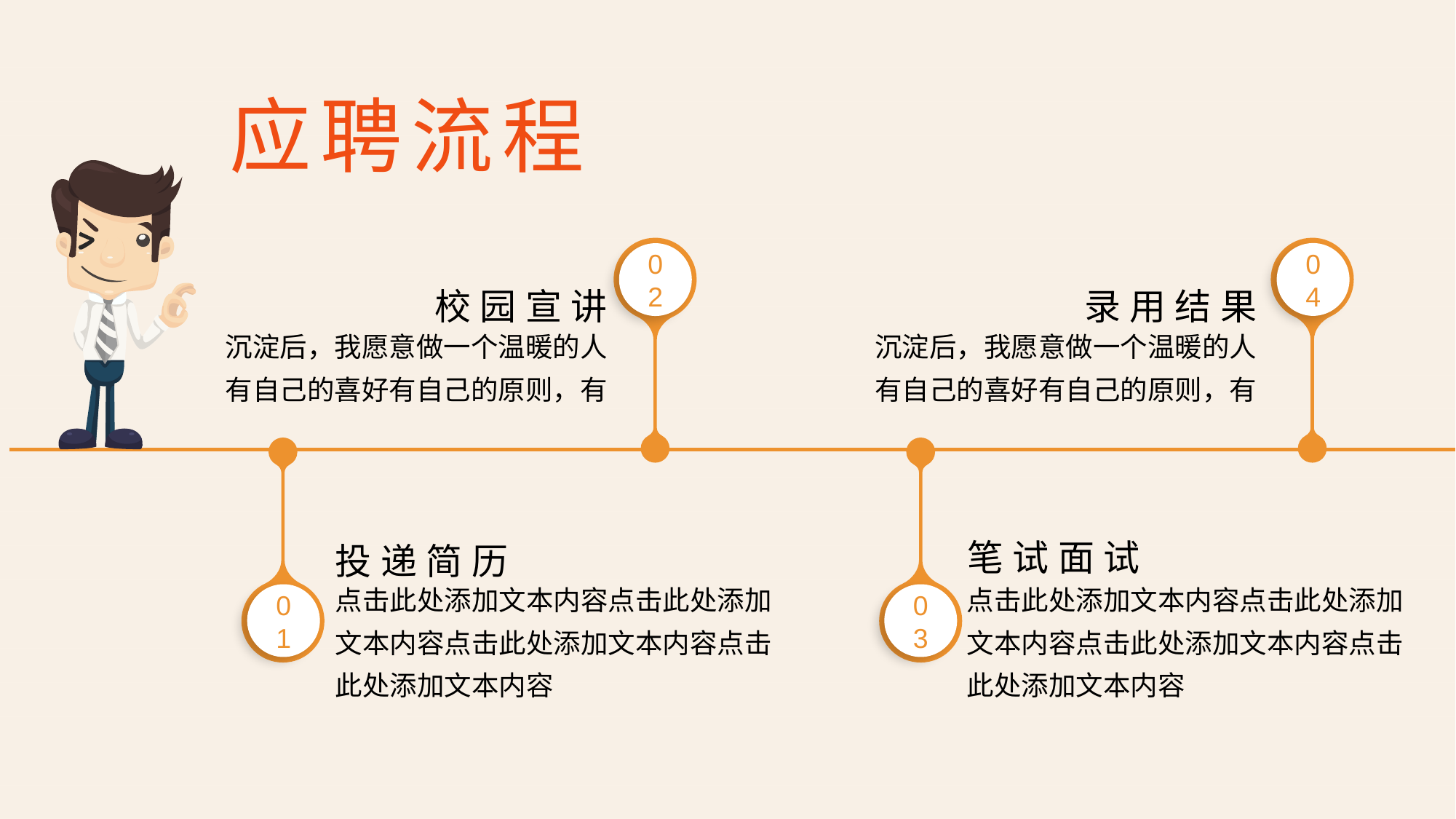

应聘流程

02

04
校园宣讲
沉淀后，我愿意做一个温暖的人有自己的喜好有自己的原则，有
录用结果
沉淀后，我愿意做一个温暖的人有自己的喜好有自己的原则，有

01

03
笔试面试
点击此处添加文本内容点击此处添加文本内容点击此处添加文本内容点击此处添加文本内容
投递简历
点击此处添加文本内容点击此处添加文本内容点击此处添加文本内容点击此处添加文本内容